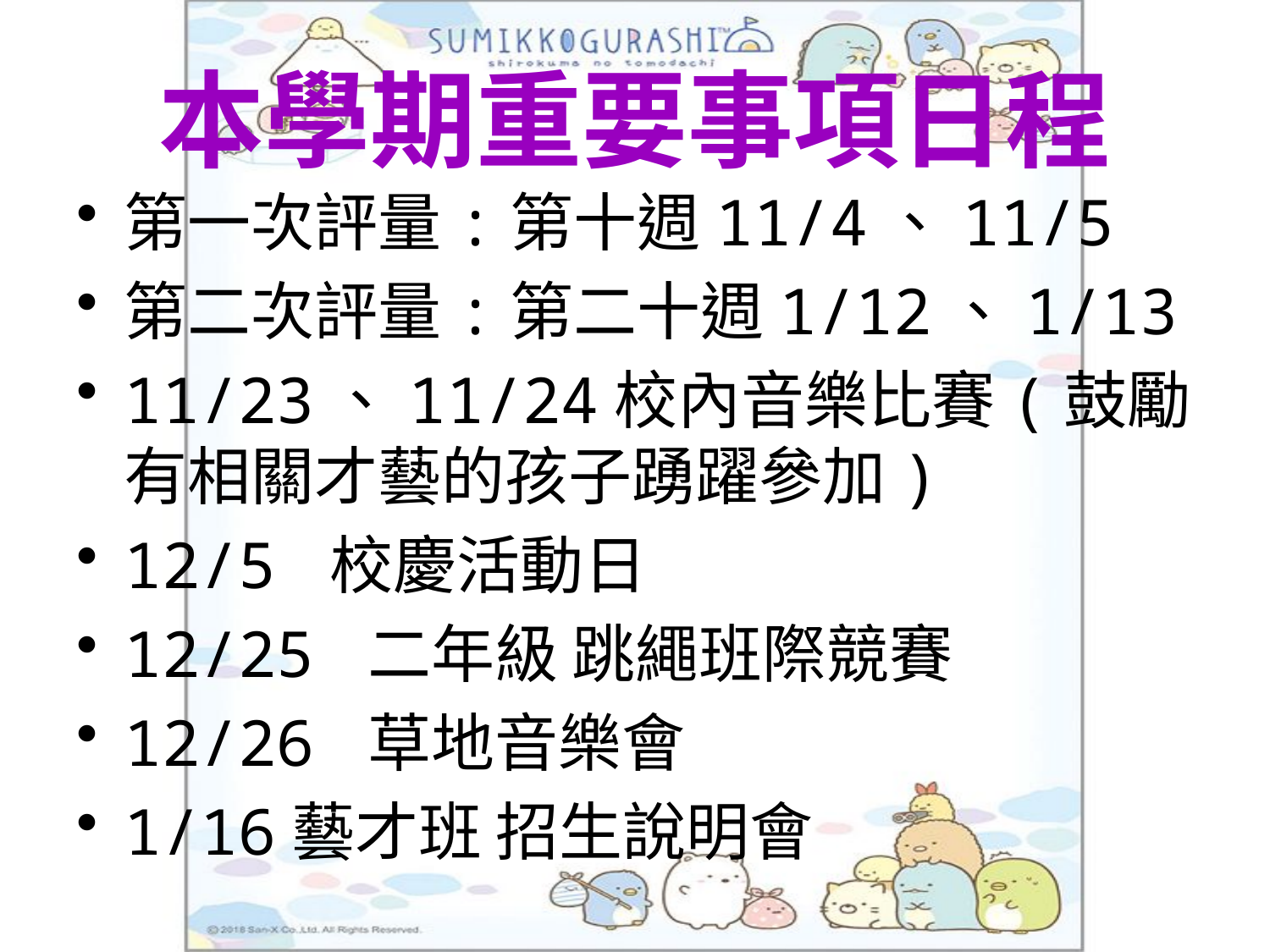

# 本學期重要事項日程
第一次評量:第十週11/4、11/5
第二次評量:第二十週1/12、1/13
11/23、11/24校內音樂比賽(鼓勵有相關才藝的孩子踴躍參加)
12/5 校慶活動日
12/25 二年級 跳繩班際競賽
12/26 草地音樂會
1/16藝才班 招生說明會